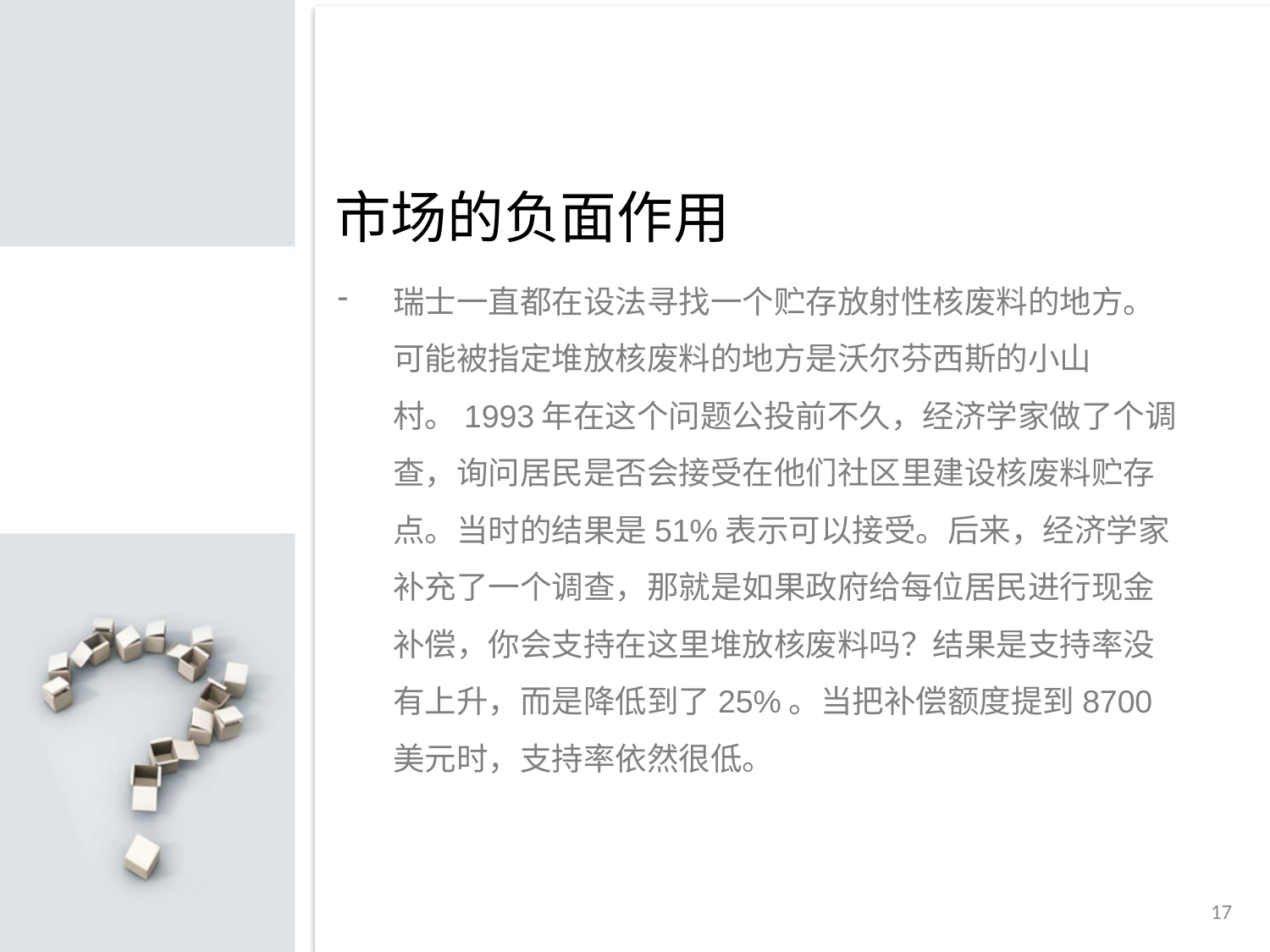

市场的负面作用
瑞士一直都在设法寻找一个贮存放射性核废料的地方。可能被指定堆放核废料的地方是沃尔芬西斯的小山村。1993年在这个问题公投前不久，经济学家做了个调查，询问居民是否会接受在他们社区里建设核废料贮存点。当时的结果是51%表示可以接受。后来，经济学家补充了一个调查，那就是如果政府给每位居民进行现金补偿，你会支持在这里堆放核废料吗？结果是支持率没有上升，而是降低到了25%。当把补偿额度提到8700美元时，支持率依然很低。
点击添加标题
点击添加标题
点击添加标题
17